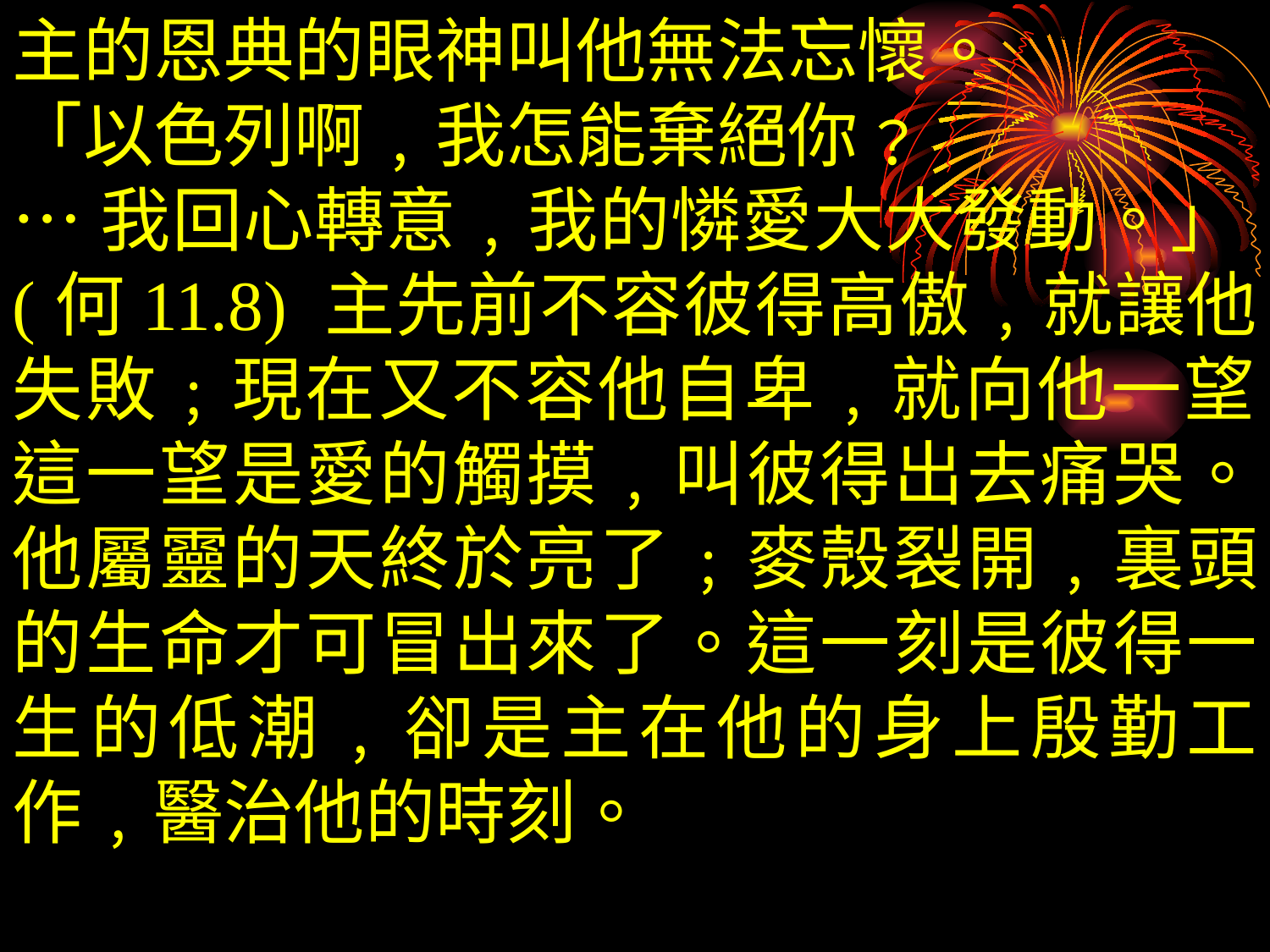

主的恩典的眼神叫他無法忘懷。
「以色列啊﹐我怎能棄絕你﹖
…我回心轉意﹐我的憐愛大大發動。」(何11.8) 主先前不容彼得高傲﹐就讓他失敗﹔現在又不容他自卑﹐就向他一望。這一望是愛的觸摸﹐叫彼得出去痛哭。他屬靈的天終於亮了﹔麥殼裂開﹐裏頭的生命才可冒出來了。這一刻是彼得一生的低潮﹐卻是主在他的身上殷勤工作﹐醫治他的時刻。